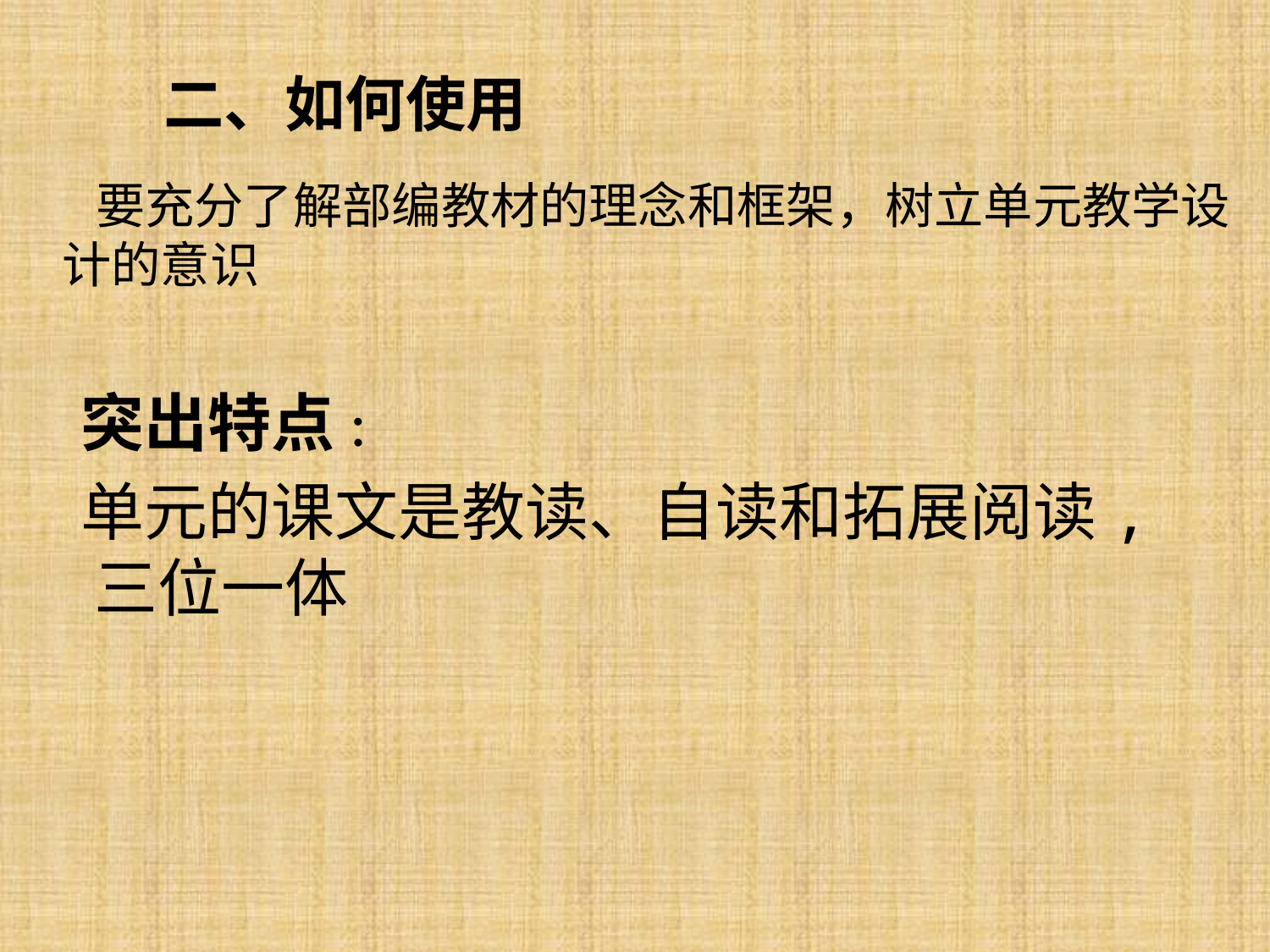

# 二、如何使用
  要充分了解部编教材的理念和框架，树立单元教学设计的意识
   突出特点:
   单元的课文是教读、自读和拓展阅读,三位一体